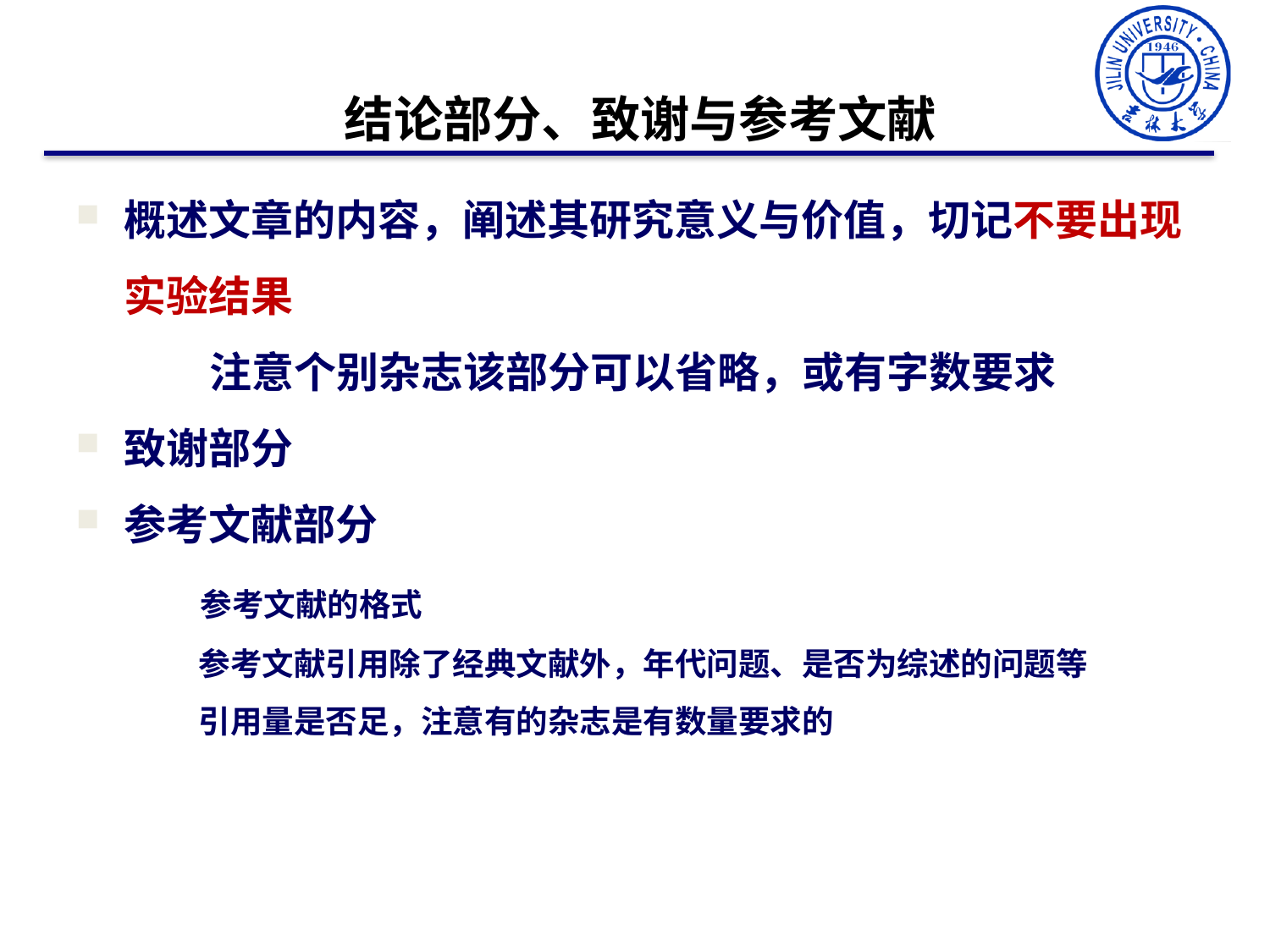

结论部分、致谢与参考文献
概述文章的内容，阐述其研究意义与价值，切记不要出现实验结果
             注意个别杂志该部分可以省略，或有字数要求
致谢部分
参考文献部分
            参考文献的格式
                参考文献引用除了经典文献外，年代问题、是否为综述的问题等
                引用量是否足，注意有的杂志是有数量要求的